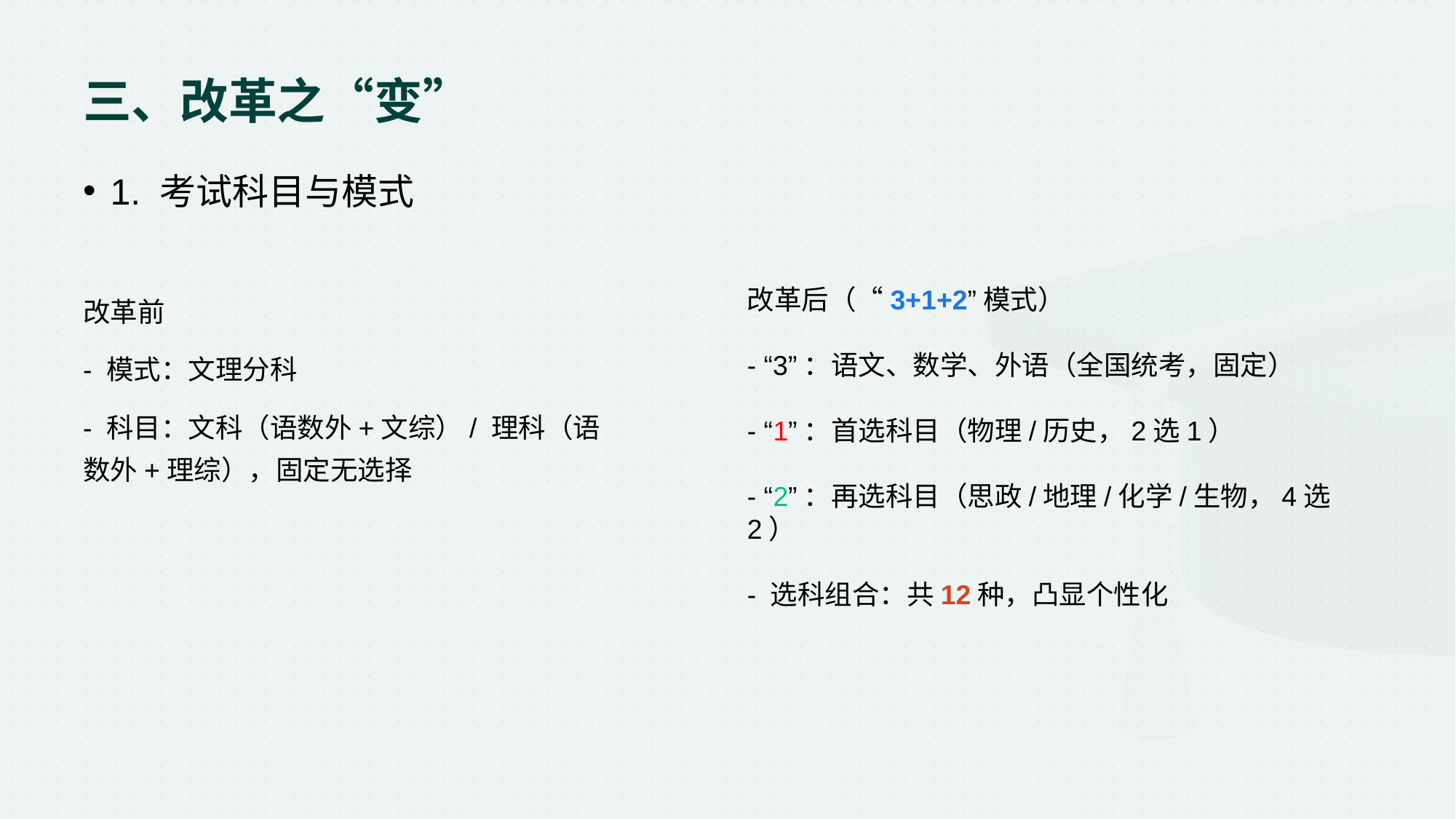

# 三、改革之“变”

改革后（“3+1+2”模式）

- “3”：语文、数学、外语（全国统考，固定）

- “1”：首选科目（物理/历史，2选1）

- “2”：再选科目（思政/地理/化学/生物，4选2）

- 选科组合：共12种，凸显个性化

1. 考试科目与模式

改革前
- 模式：文理分科
- 科目：文科（语数外+文综）/ 理科（语数外+理综），固定无选择